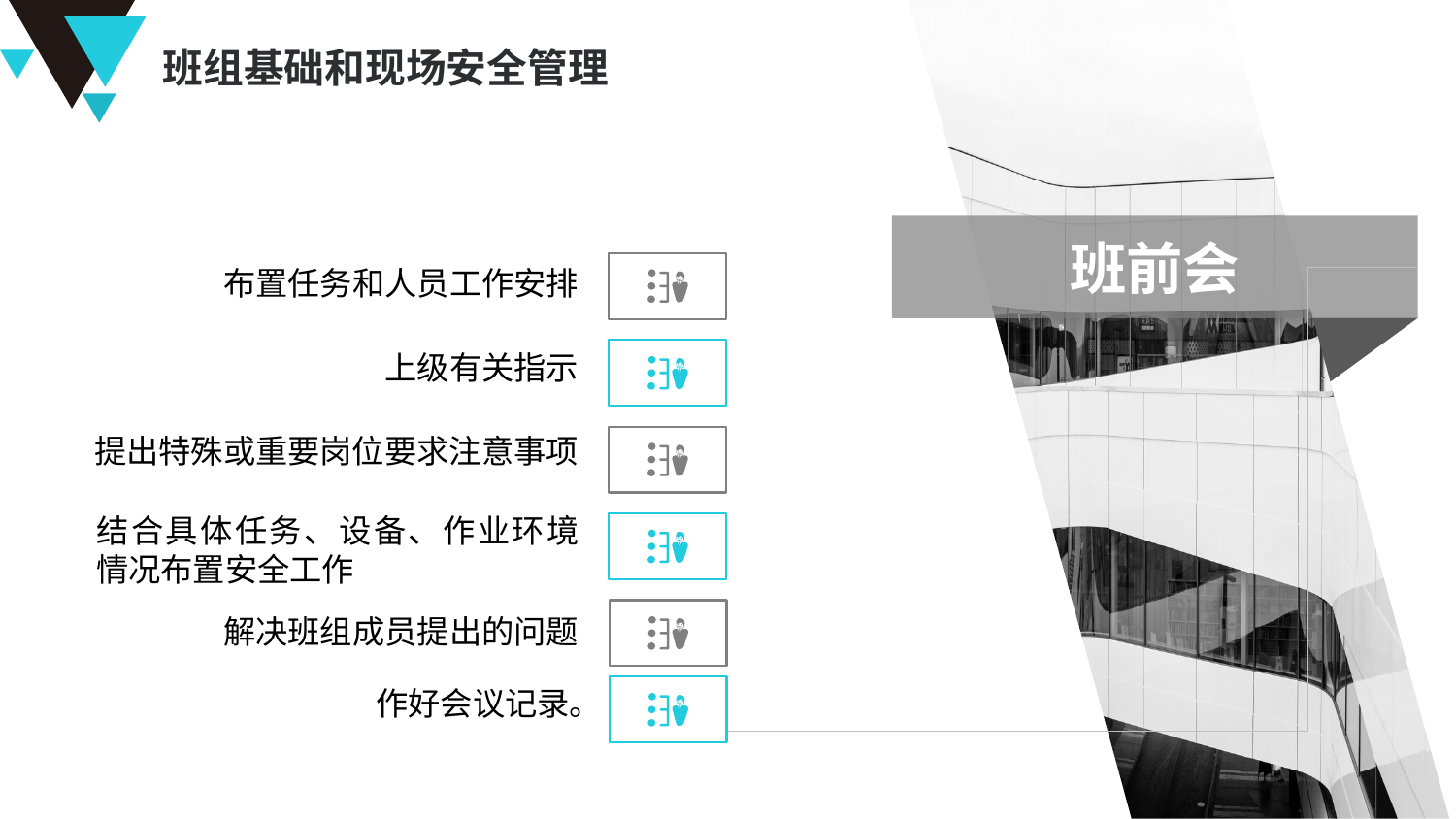

班组基础和现场安全管理
班前会

布置任务和人员工作安排

上级有关指示
提出特殊或重要岗位要求注意事项
结合具体任务、设备、作业环境情况布置安全工作
解决班组成员提出的问题
作好会议记录。